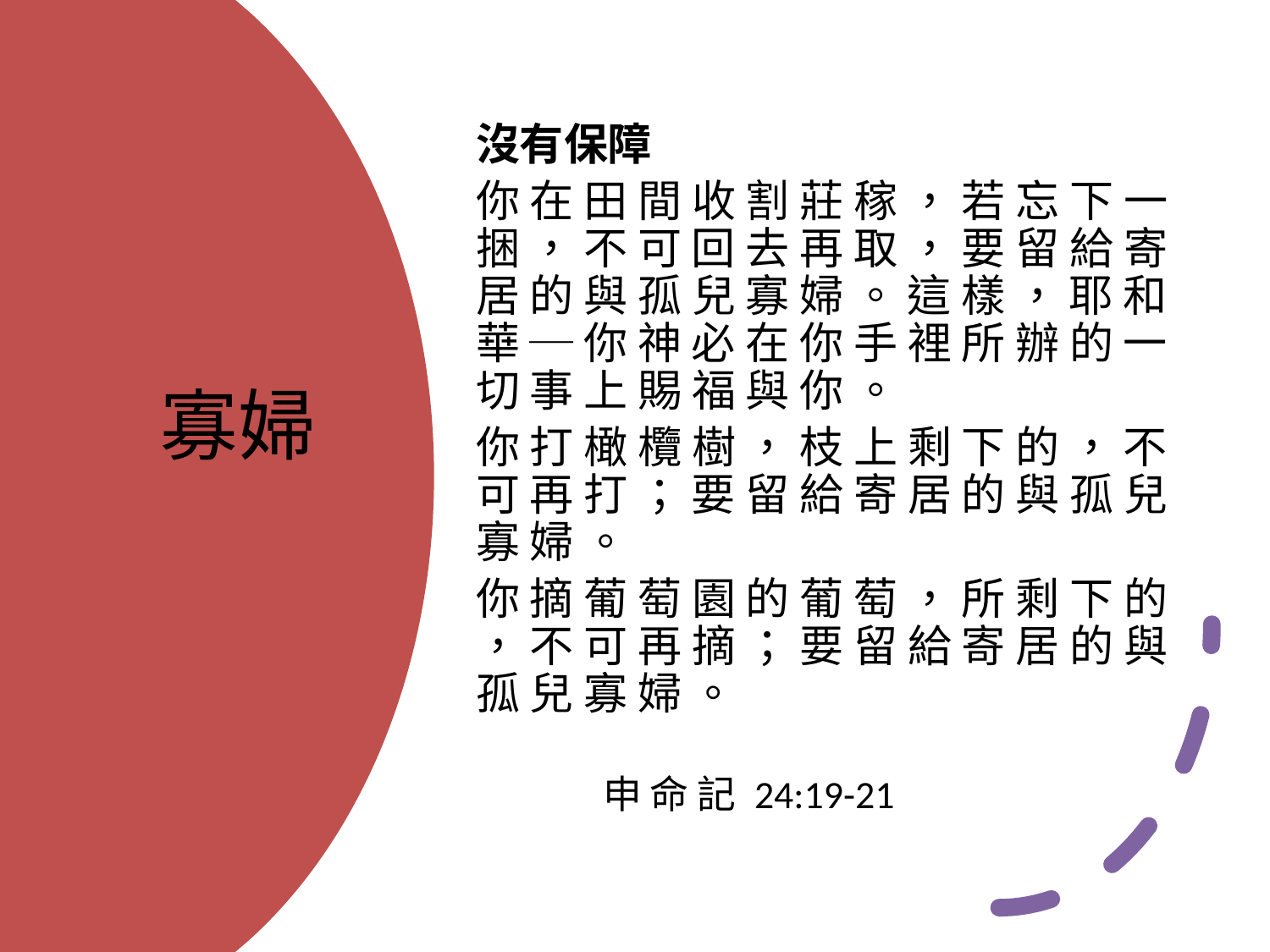

沒有保障
你 在 田 間 收 割 莊 稼 ， 若 忘 下 一 捆 ， 不 可 回 去 再 取 ， 要 留 給 寄 居 的 與 孤 兒 寡 婦 。 這 樣 ， 耶 和 華 ─ 你 神 必 在 你 手 裡 所 辦 的 一 切 事 上 賜 福 與 你 。
你 打 橄 欖 樹 ， 枝 上 剩 下 的 ， 不 可 再 打 ； 要 留 給 寄 居 的 與 孤 兒 寡 婦 。
你 摘 葡 萄 園 的 葡 萄 ， 所 剩 下 的 ， 不 可 再 摘 ； 要 留 給 寄 居 的 與 孤 兒 寡 婦 。
						申 命 記 24:19-21
# 寡婦